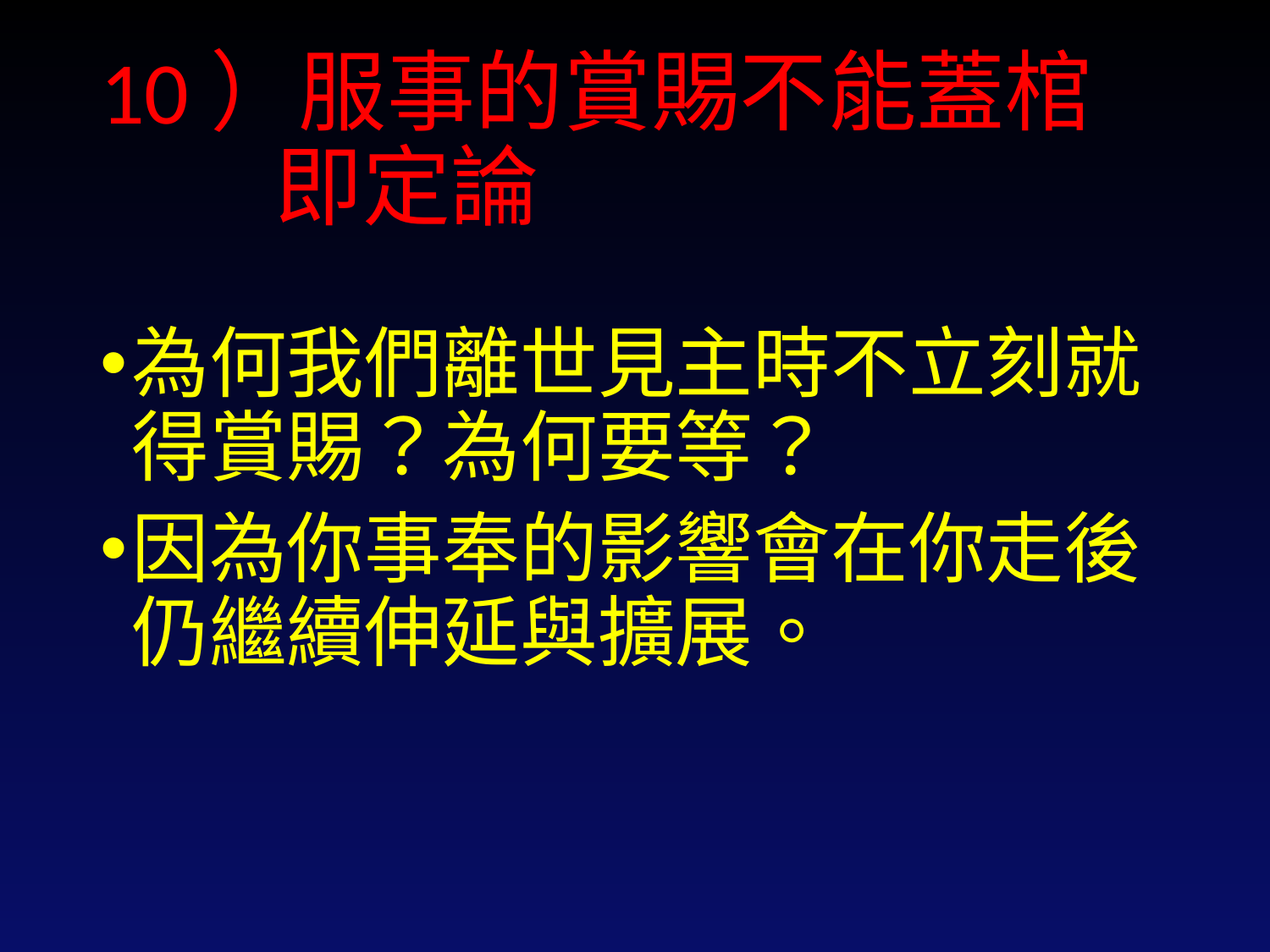

# 10）服事的賞賜不能蓋棺即定論
為何我們離世見主時不立刻就得賞賜？為何要等？
因為你事奉的影響會在你走後仍繼續伸延與擴展。